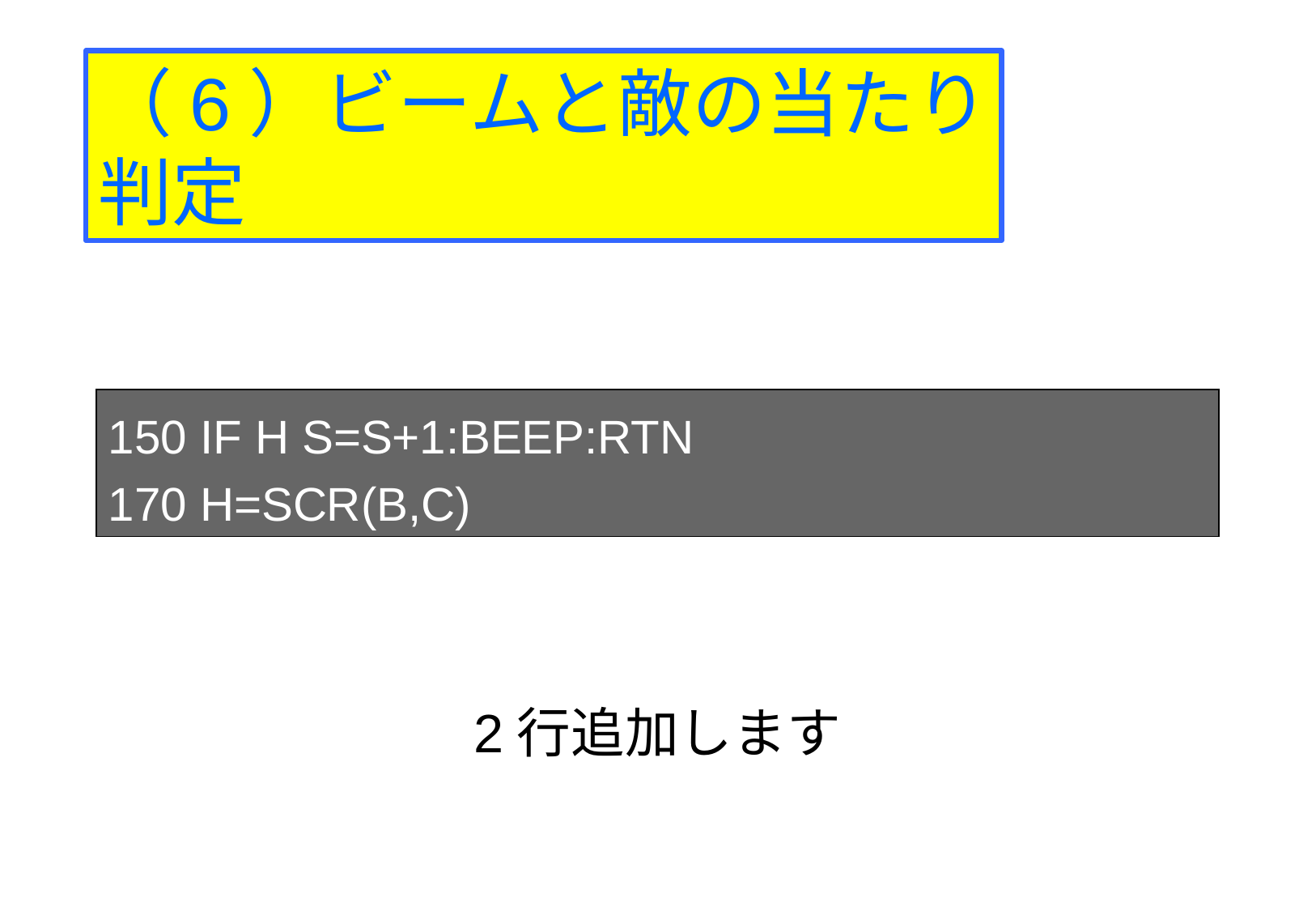

（6）ビームと敵の当たり判定
150 IF H S=S+1:BEEP:RTN
170 H=SCR(B,C)
2行追加します